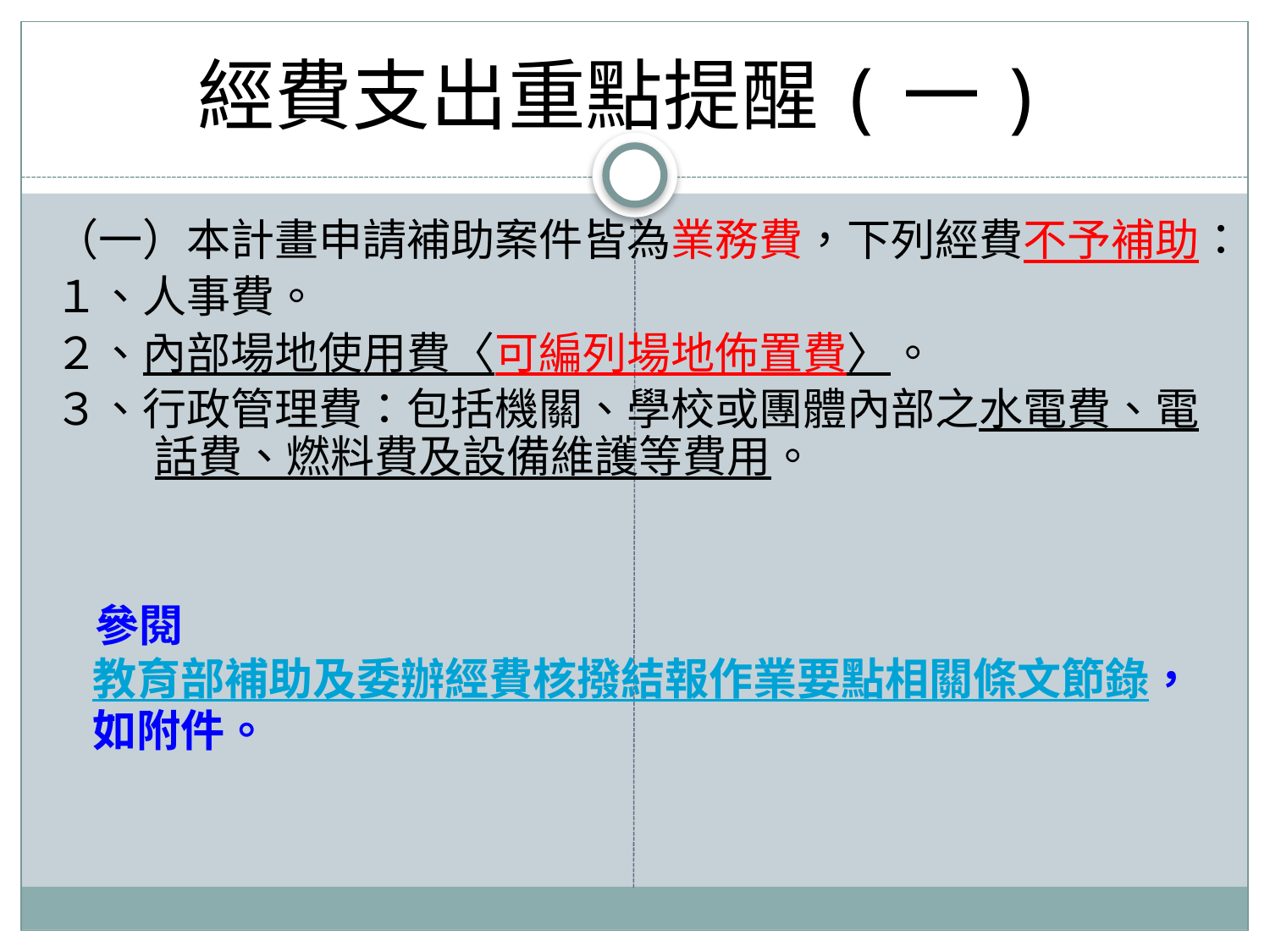

# 經費支出重點提醒(一)
（一）本計畫申請補助案件皆為業務費，下列經費不予補助：
１、人事費。
２、內部場地使用費〈可編列場地佈置費〉。
３、行政管理費：包括機關、學校或團體內部之水電費、電話費、燃料費及設備維護等費用。

   參閱教育部補助及委辦經費核撥結報作業要點相關條文節錄，如附件。